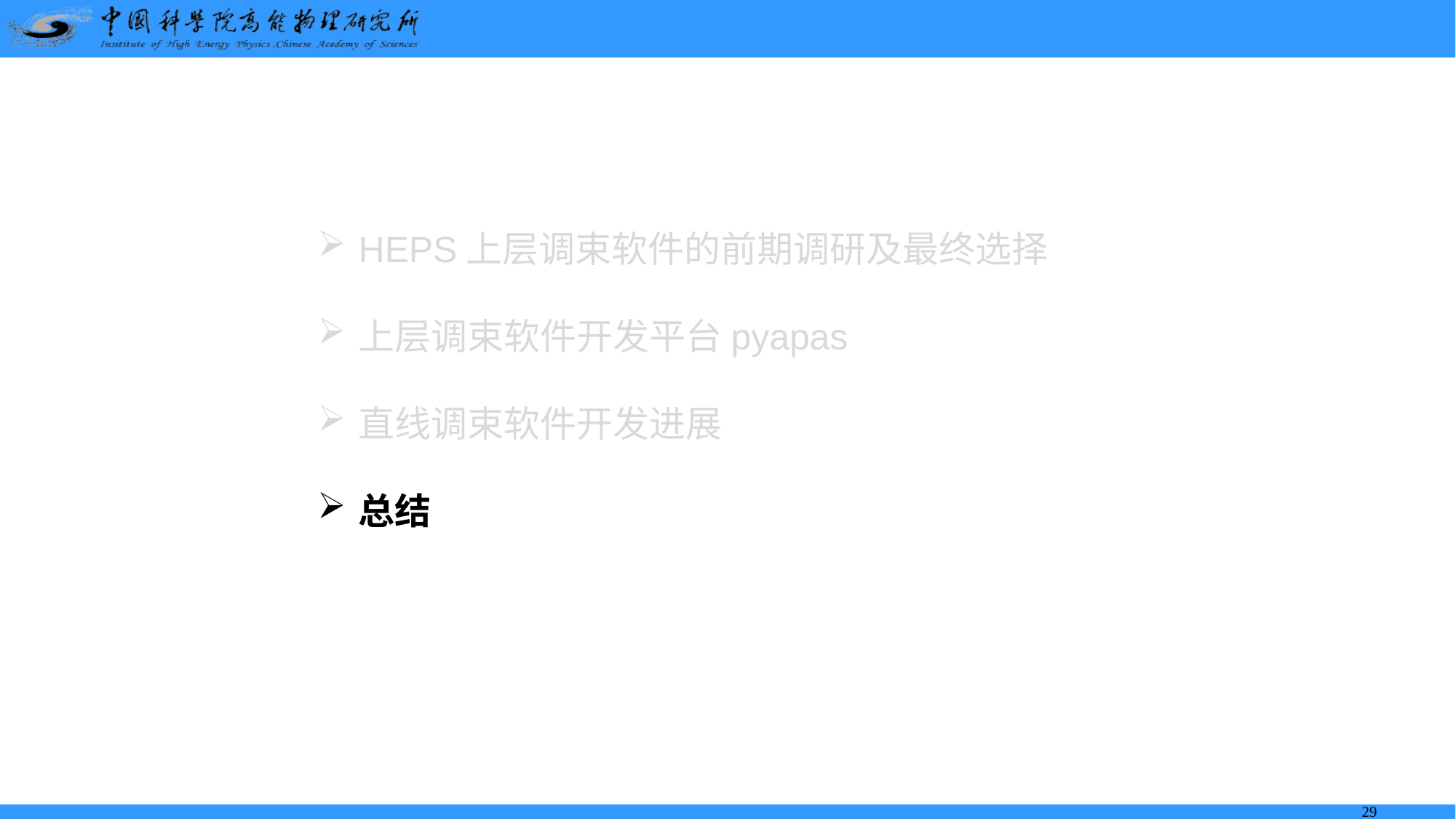

HEPS上层调束软件的前期调研及最终选择
上层调束软件开发平台pyapas
直线调束软件开发进展
总结
29